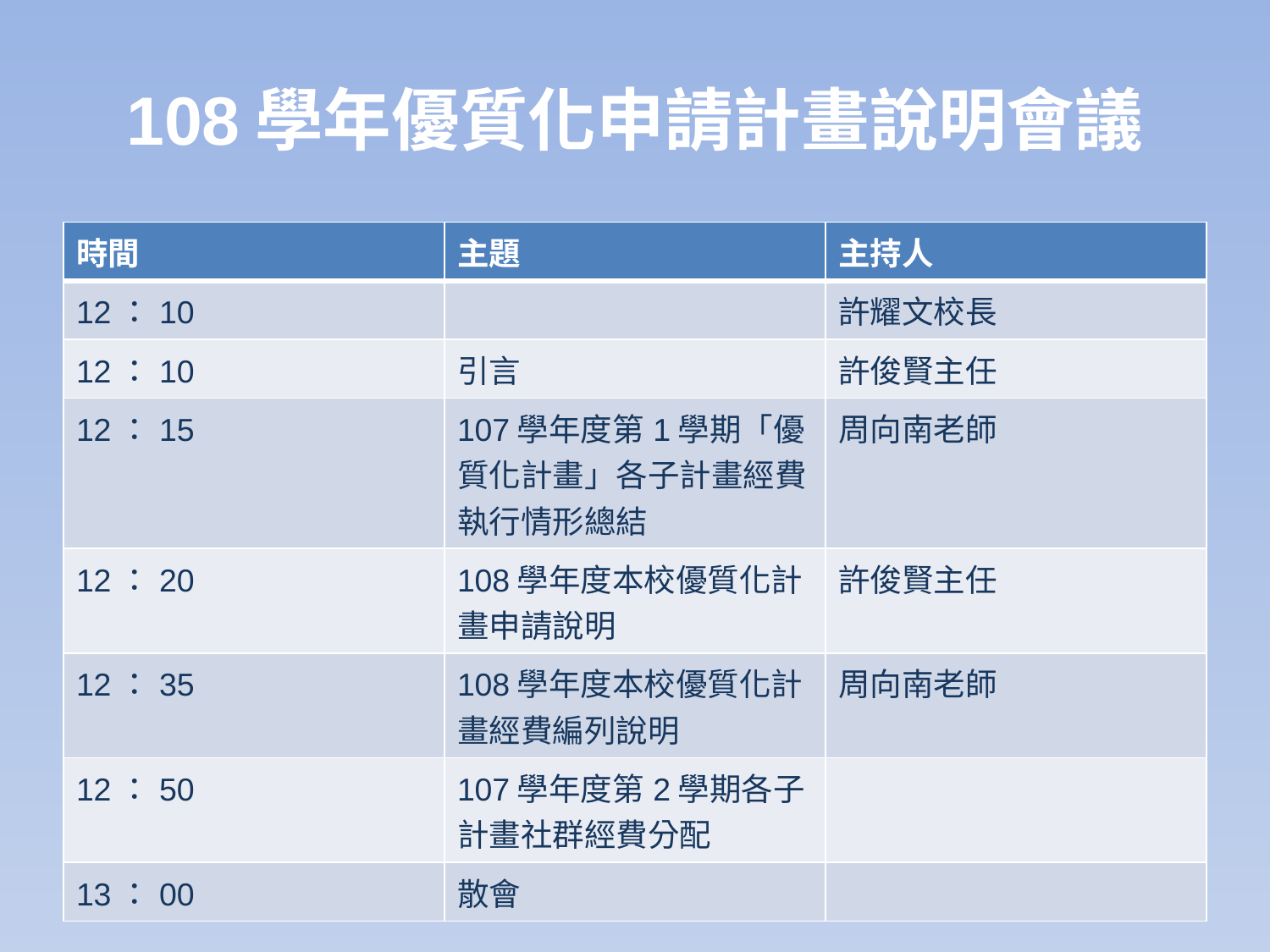

# 108學年優質化申請計畫說明會議
| 時間 | 主題 | 主持人 |
| --- | --- | --- |
| 12：10 |  | 許耀文校長 |
| 12：10 | 引言 | 許俊賢主任 |
| 12：15 | 107學年度第1學期「優質化計畫」各子計畫經費執行情形總結 | 周向南老師 |
| 12：20 | 108學年度本校優質化計畫申請說明 | 許俊賢主任 |
| 12：35 | 108學年度本校優質化計畫經費編列說明 | 周向南老師 |
| 12：50 | 107學年度第2學期各子計畫社群經費分配 |  |
| 13：00 | 散會 |  |